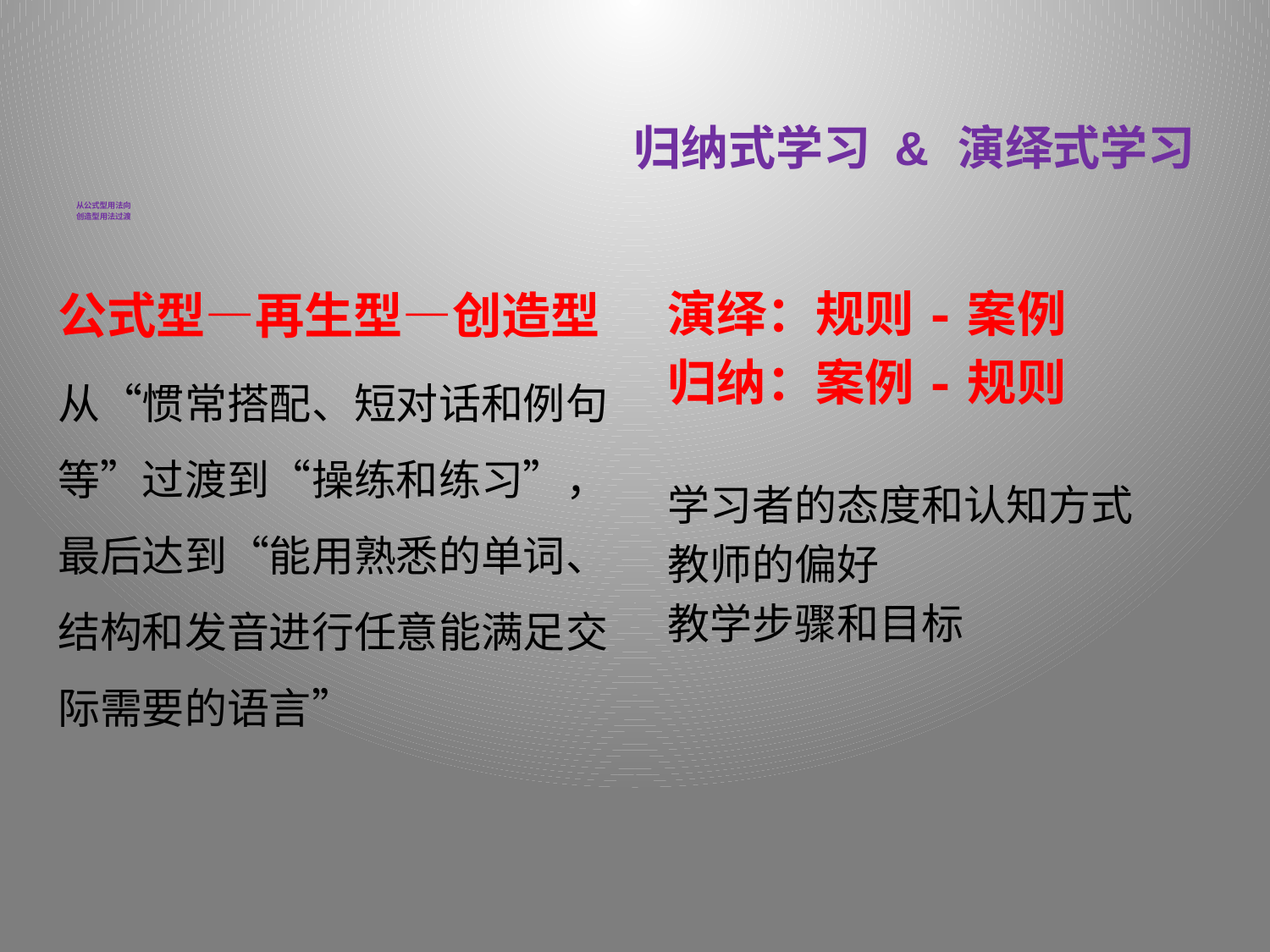

从公式型用法向
创造型用法过渡

归纳式学习  &  演绎式学习
公式型—再生型—创造型
从“惯常搭配、短对话和例句等”过渡到“操练和练习”，最后达到“能用熟悉的单词、结构和发音进行任意能满足交际需要的语言”

演绎：规则-案例
归纳：案例-规则

学习者的态度和认知方式
教师的偏好
教学步骤和目标